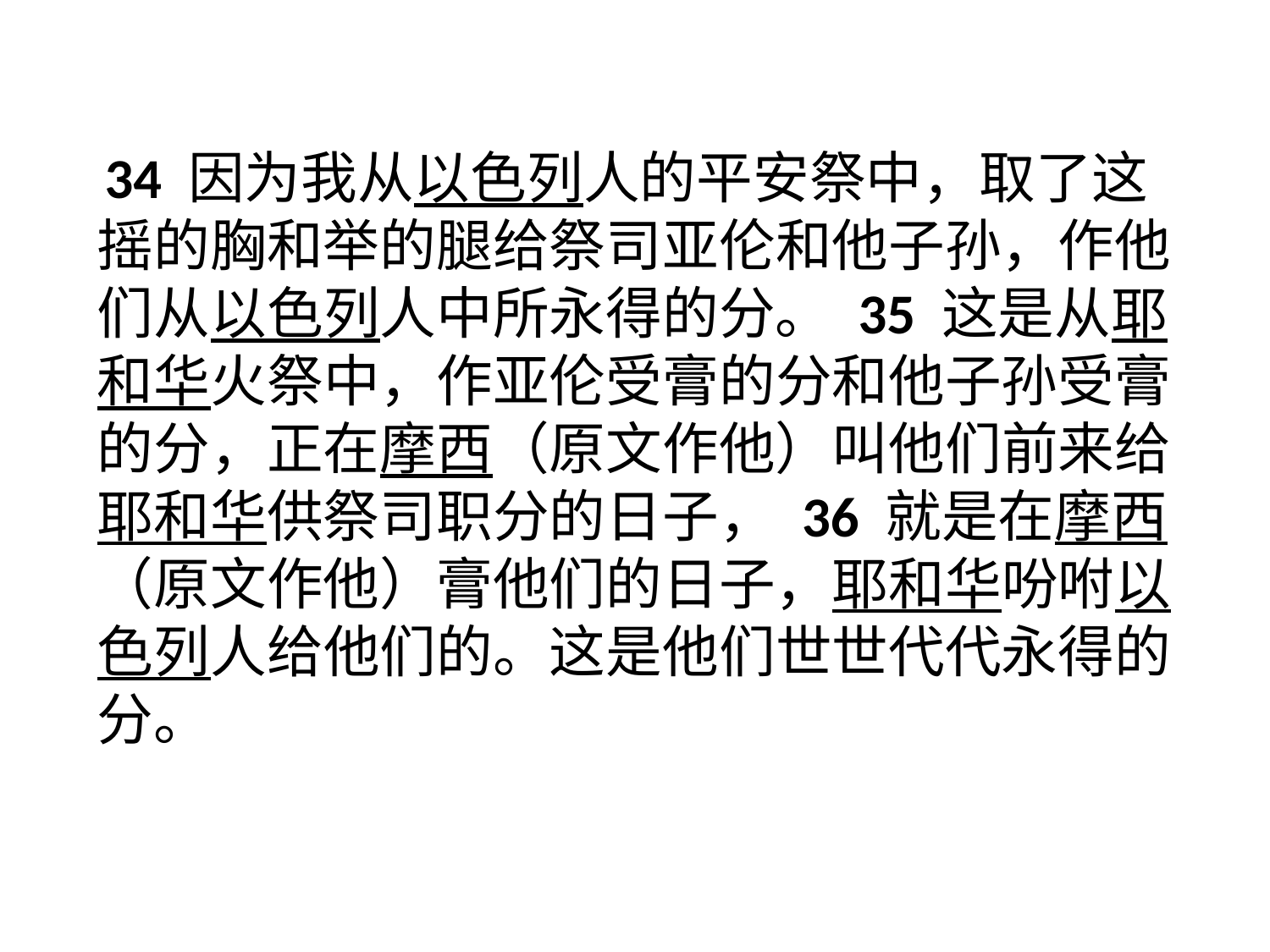

34 因为我从以色列人的平安祭中，取了这摇的胸和举的腿给祭司亚伦和他子孙，作他们从以色列人中所永得的分。 35 这是从耶和华火祭中，作亚伦受膏的分和他子孙受膏的分，正在摩西（原文作他）叫他们前来给耶和华供祭司职分的日子， 36 就是在摩西（原文作他）膏他们的日子，耶和华吩咐以色列人给他们的。这是他们世世代代永得的分。